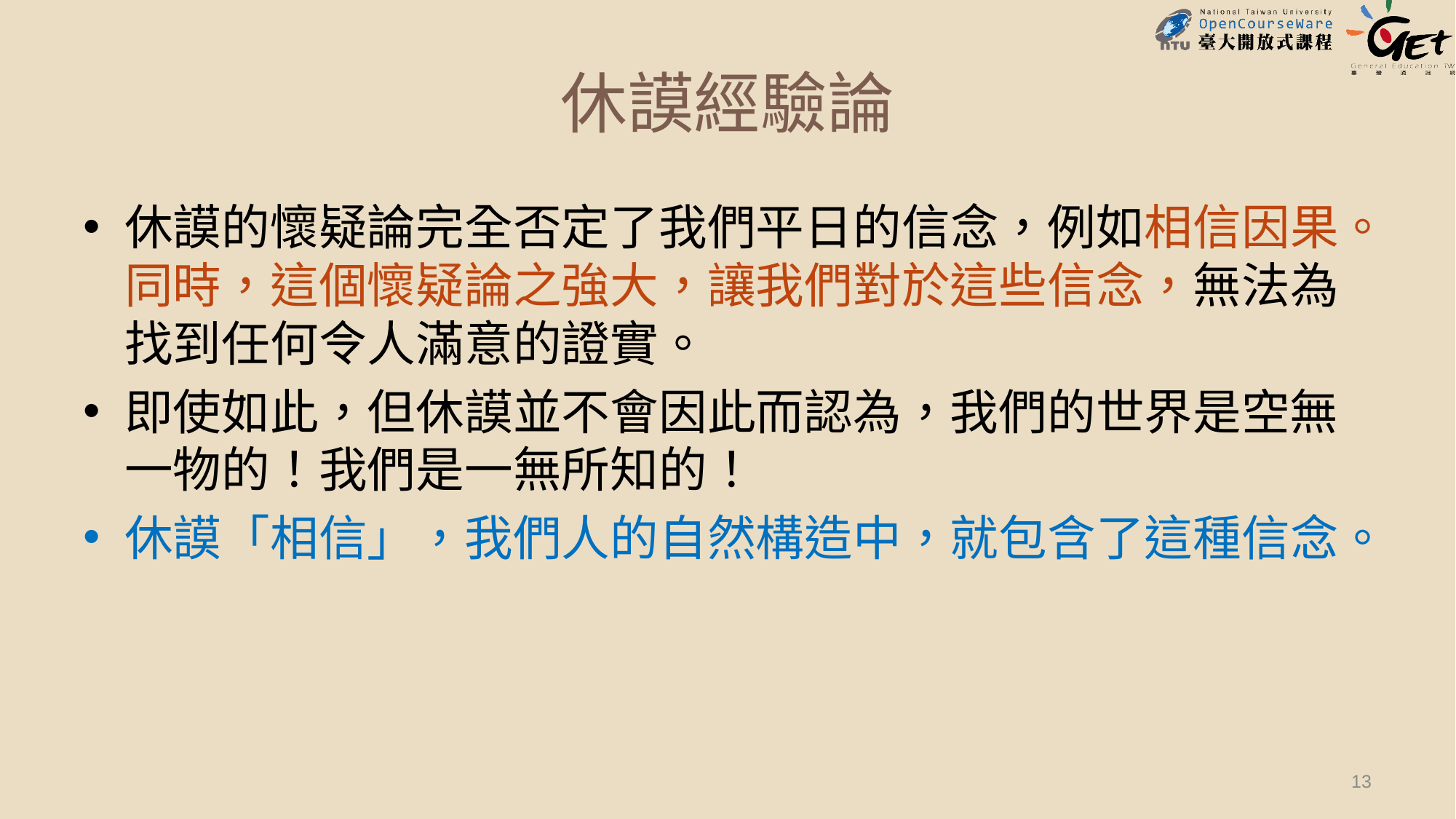

# 休謨經驗論
休謨的懷疑論完全否定了我們平日的信念，例如相信因果。同時，這個懷疑論之強大，讓我們對於這些信念，無法為找到任何令人滿意的證實。
即使如此，但休謨並不會因此而認為，我們的世界是空無一物的！我們是一無所知的！
休謨「相信」，我們人的自然構造中，就包含了這種信念。
13